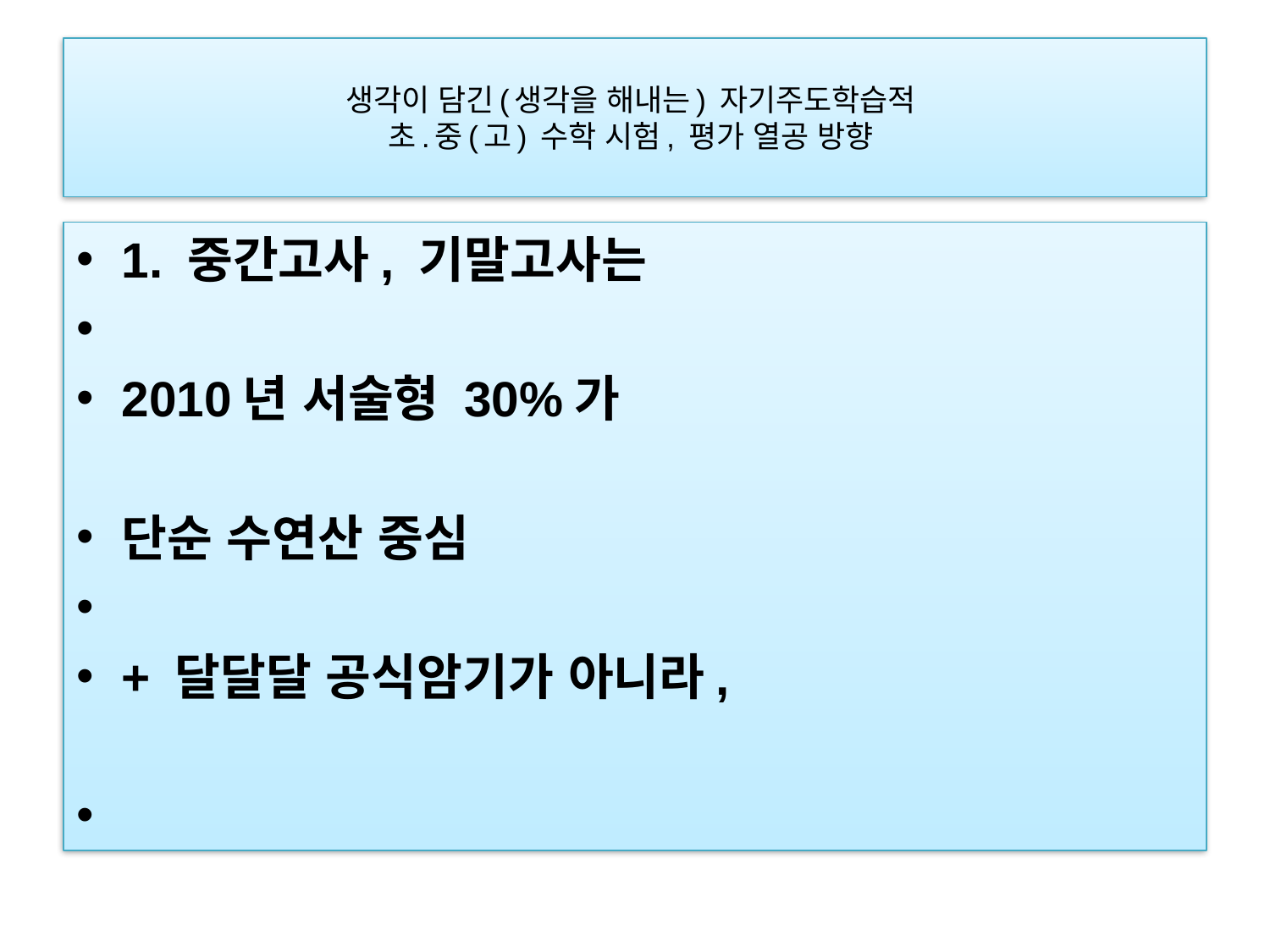

# 생각이 담긴(생각을 해내는) 자기주도학습적 초.중(고) 수학 시험, 평가 열공 방향
1. 중간고사, 기말고사는

2010년 서술형 30%가

단순 수연산 중심

+ 달달달 공식암기가 아니라,